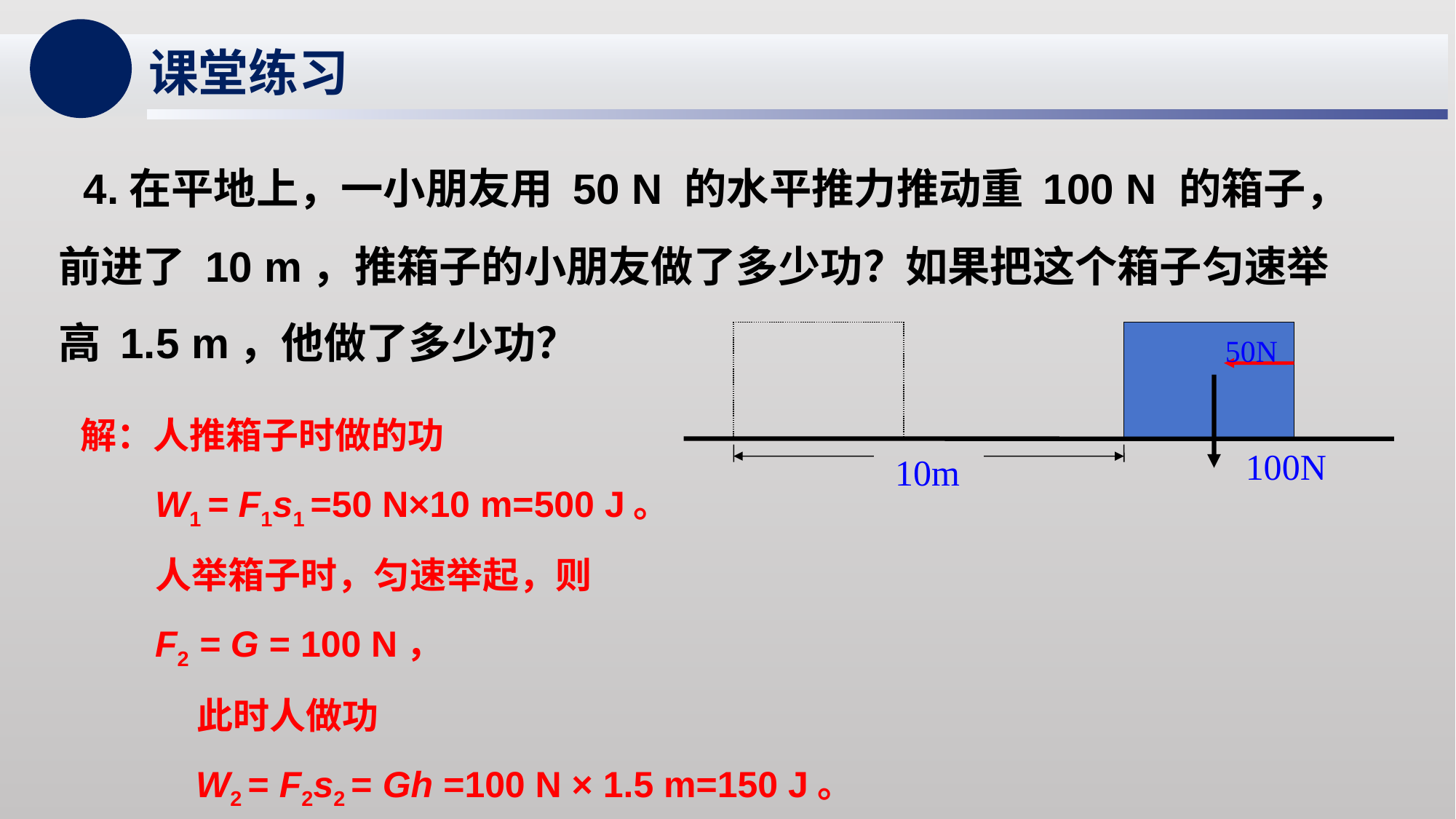

课堂练习

  4.在平地上，一小朋友用 50 N 的水平推力推动重 100 N 的箱子，前进了 10 m，推箱子的小朋友做了多少功？如果把这个箱子匀速举高 1.5 m，他做了多少功？

50N

100N

10m

解：人推箱子时做的功
W1 = F1s1 =50 N×10 m=500 J。
人举箱子时，匀速举起，则
F2 = G = 100 N，
    此时人做功
    W2 = F2s2 = Gh =100 N × 1.5 m=150 J。